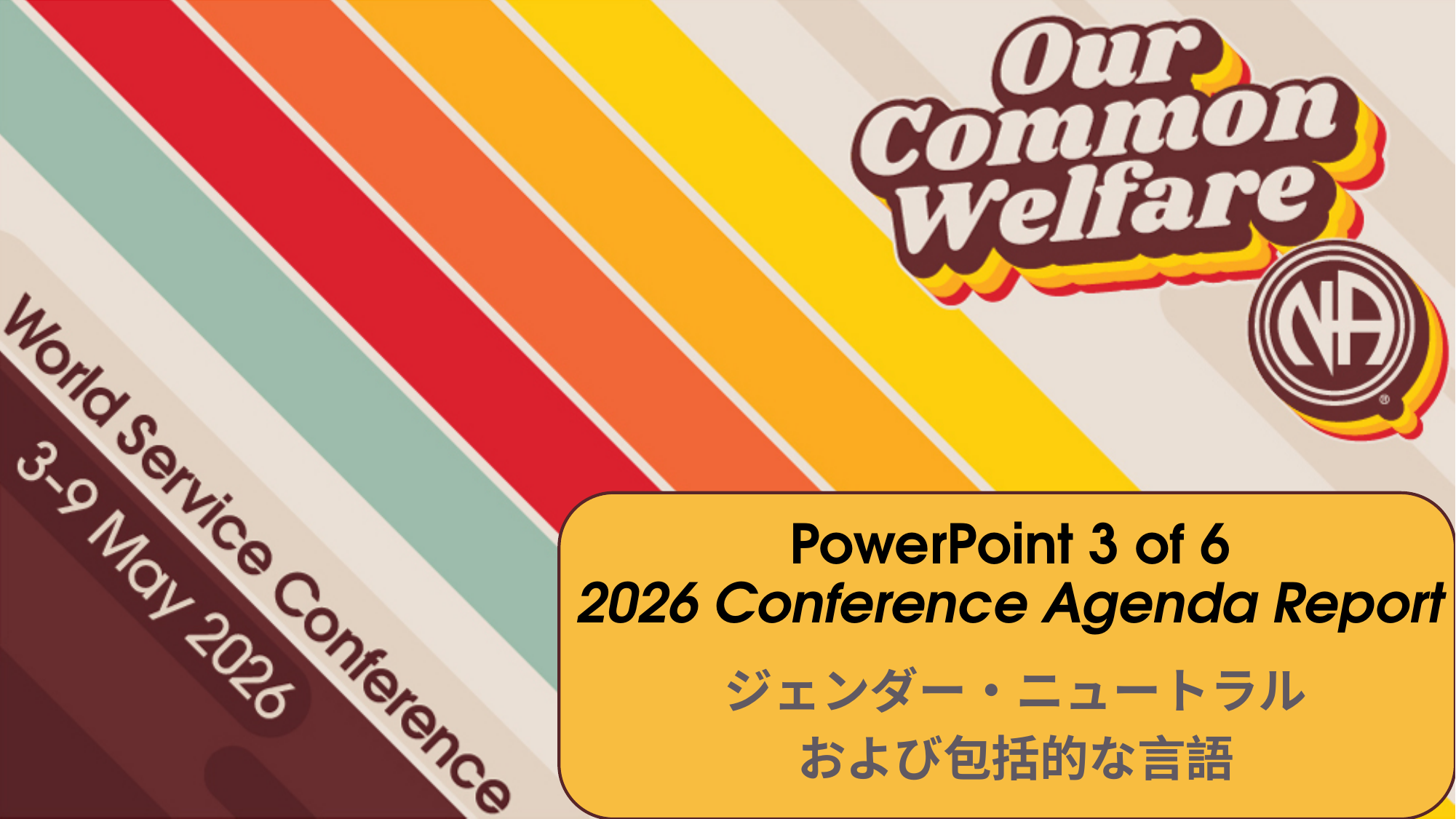

PowerPoint 3 of 6
2026 Conference Agenda Report
ジェンダー・ニュートラル
および包括的な言語